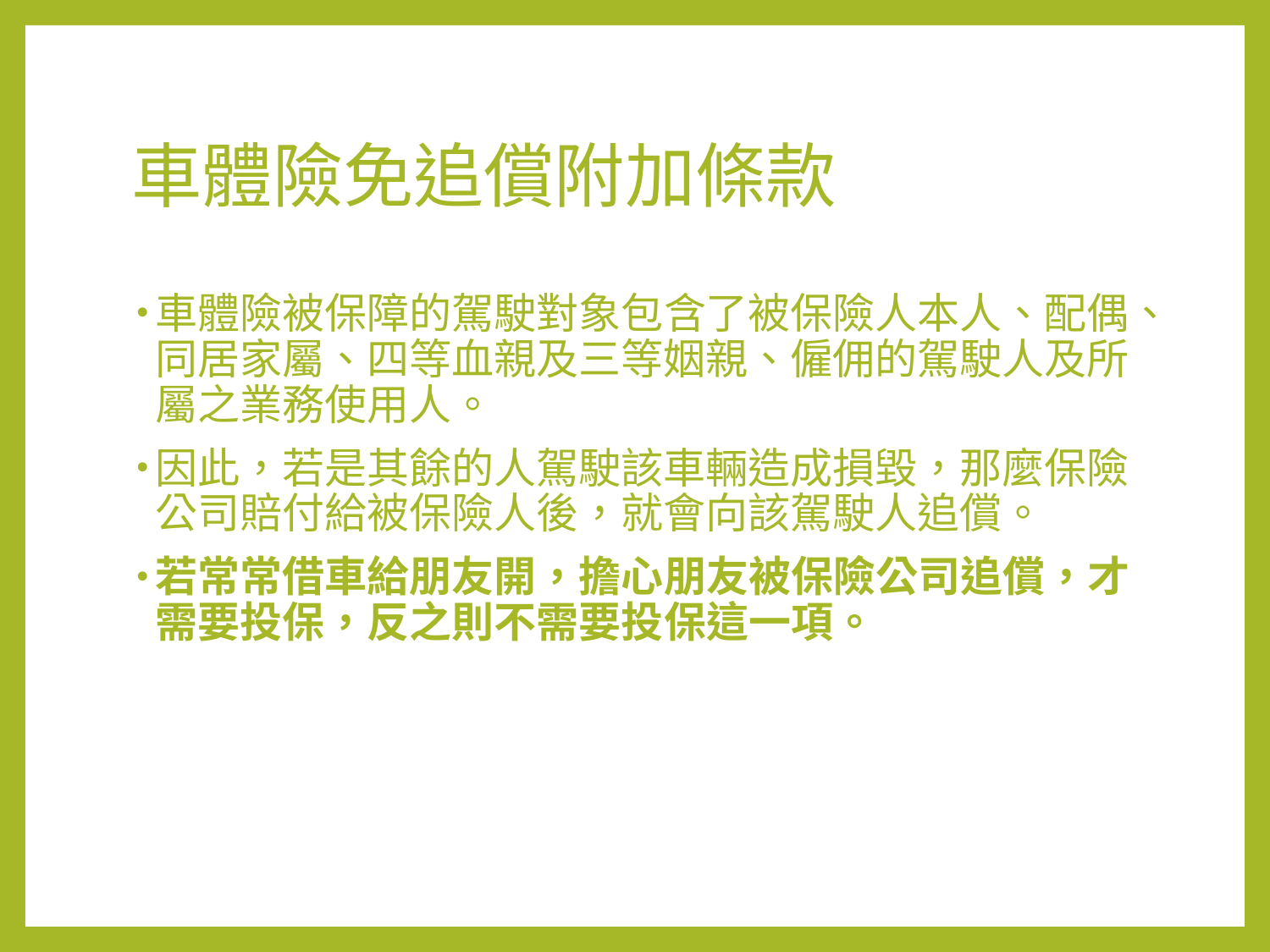

# 車體險免追償附加條款
車體險被保障的駕駛對象包含了被保險人本人、配偶、同居家屬、四等血親及三等姻親、僱佣的駕駛人及所屬之業務使用人。
因此，若是其餘的人駕駛該車輛造成損毀，那麼保險公司賠付給被保險人後，就會向該駕駛人追償。
若常常借車給朋友開，擔心朋友被保險公司追償，才需要投保，反之則不需要投保這一項。